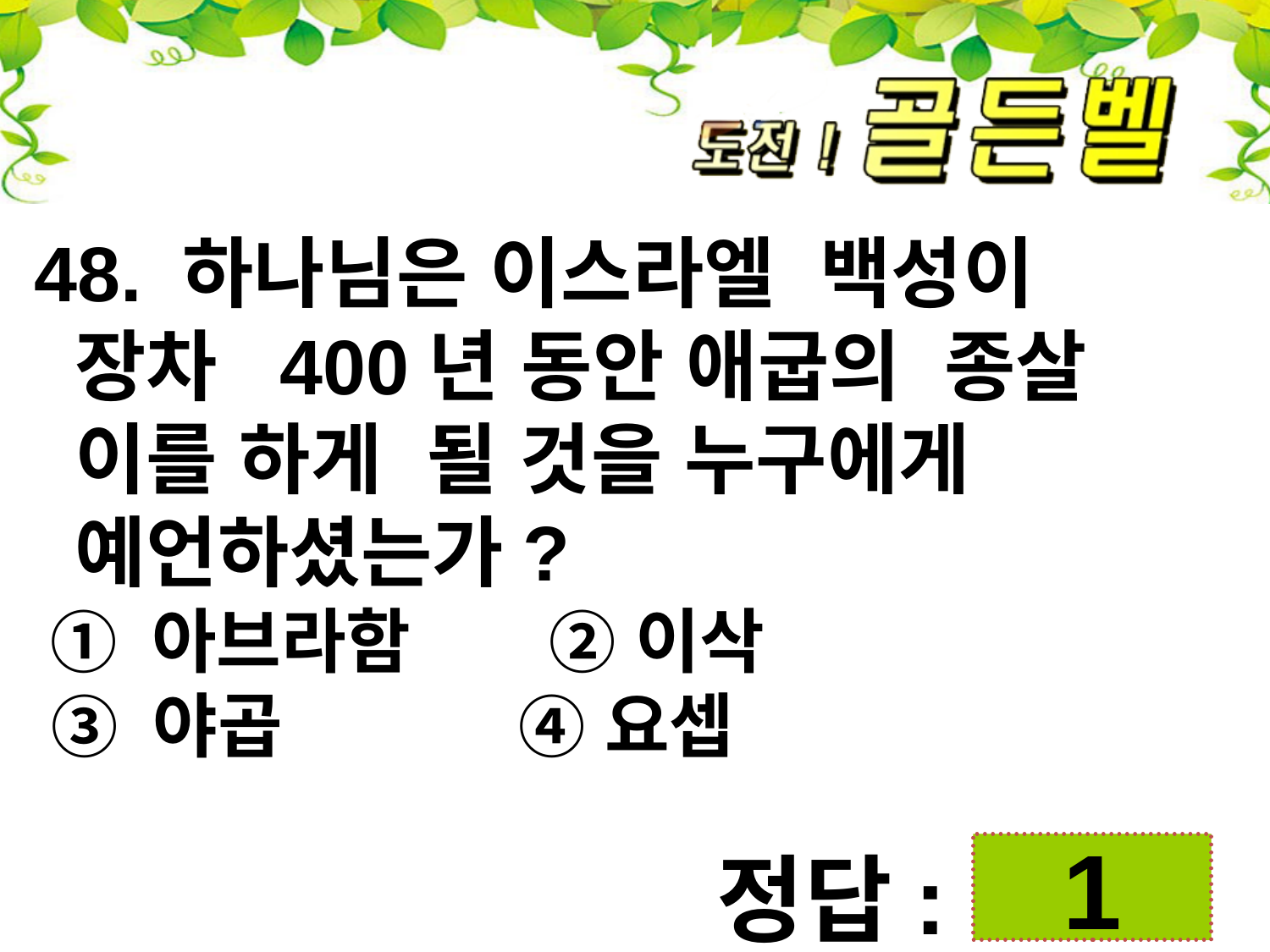

48. 하나님은 이스라엘  백성이
  장차  400년 동안 애굽의  종살
  이를 하게  될 것을 누구에게
  예언하셨는가?
  ① 아브라함       ② 이삭
  ③ 야곱            ④ 요셉
첨성대
정답:
1